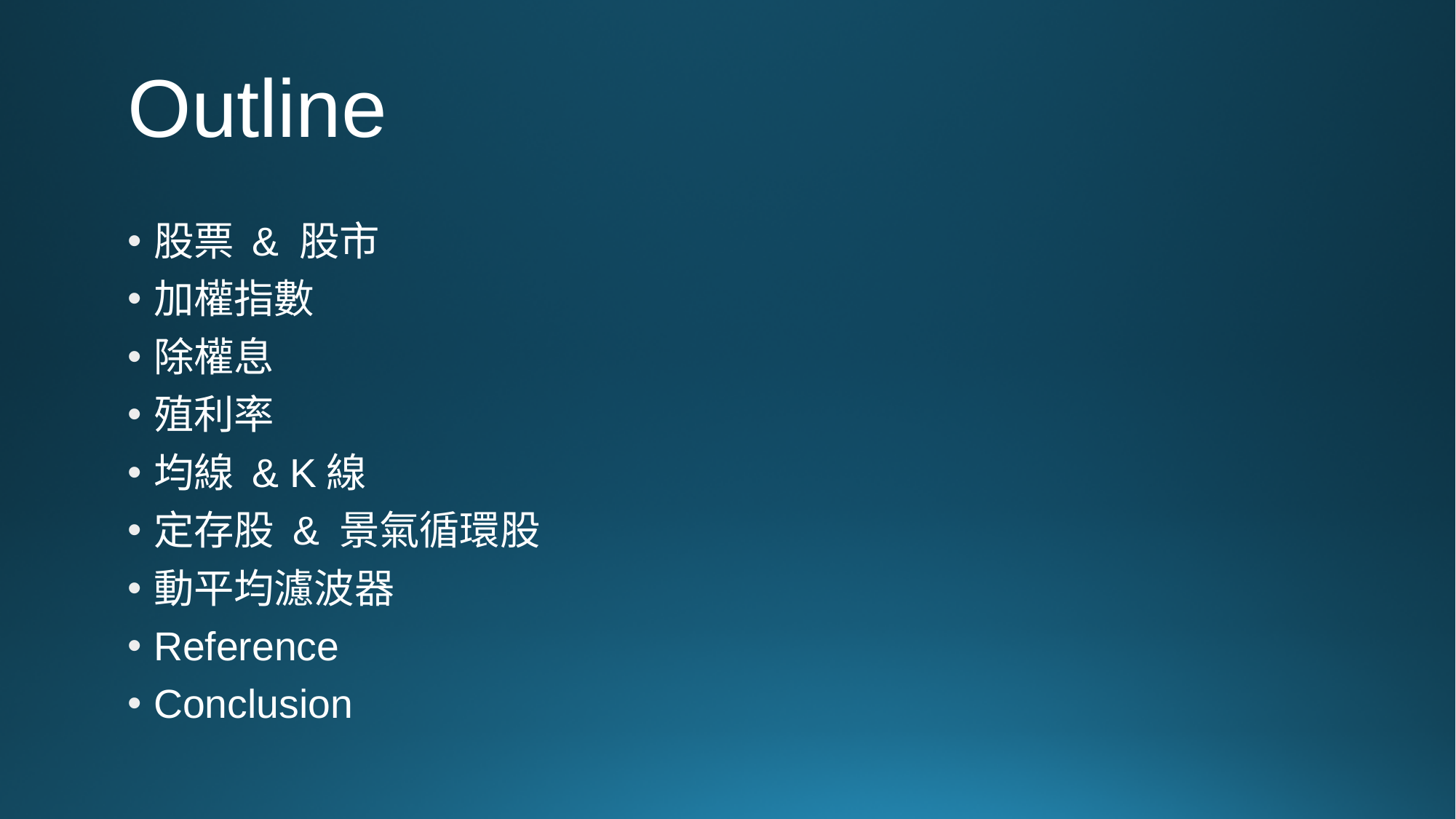

# Outline
股票 & 股市
加權指數
除權息
殖利率
均線 & K線
定存股 & 景氣循環股
動平均濾波器
Reference
Conclusion